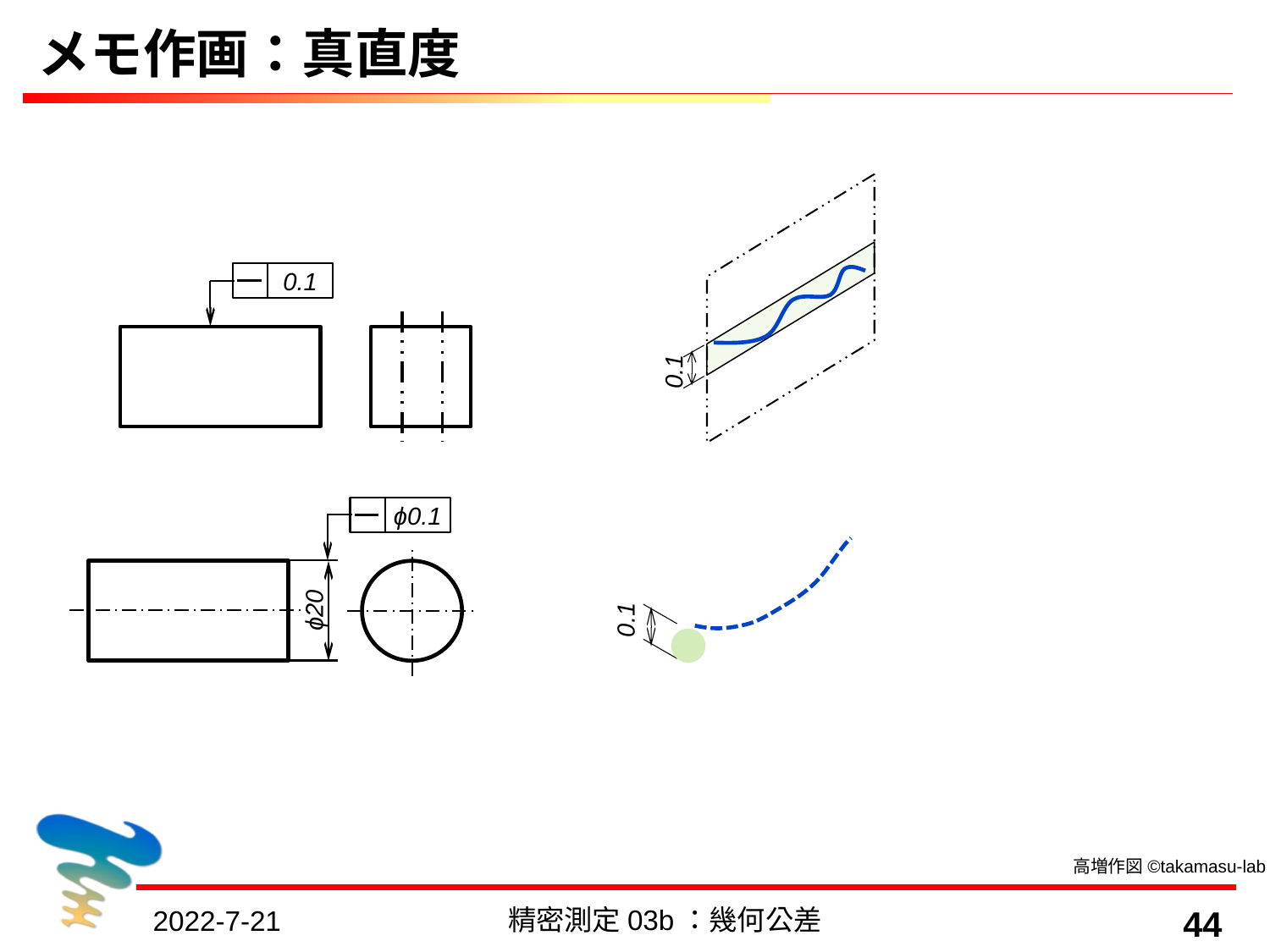

# メモ作画：真直度

0.1

0.1

ϕ0.1

0.1

ϕ20
高増作図©takamasu-lab
精密測定03b：幾何公差
44
2022-7-21